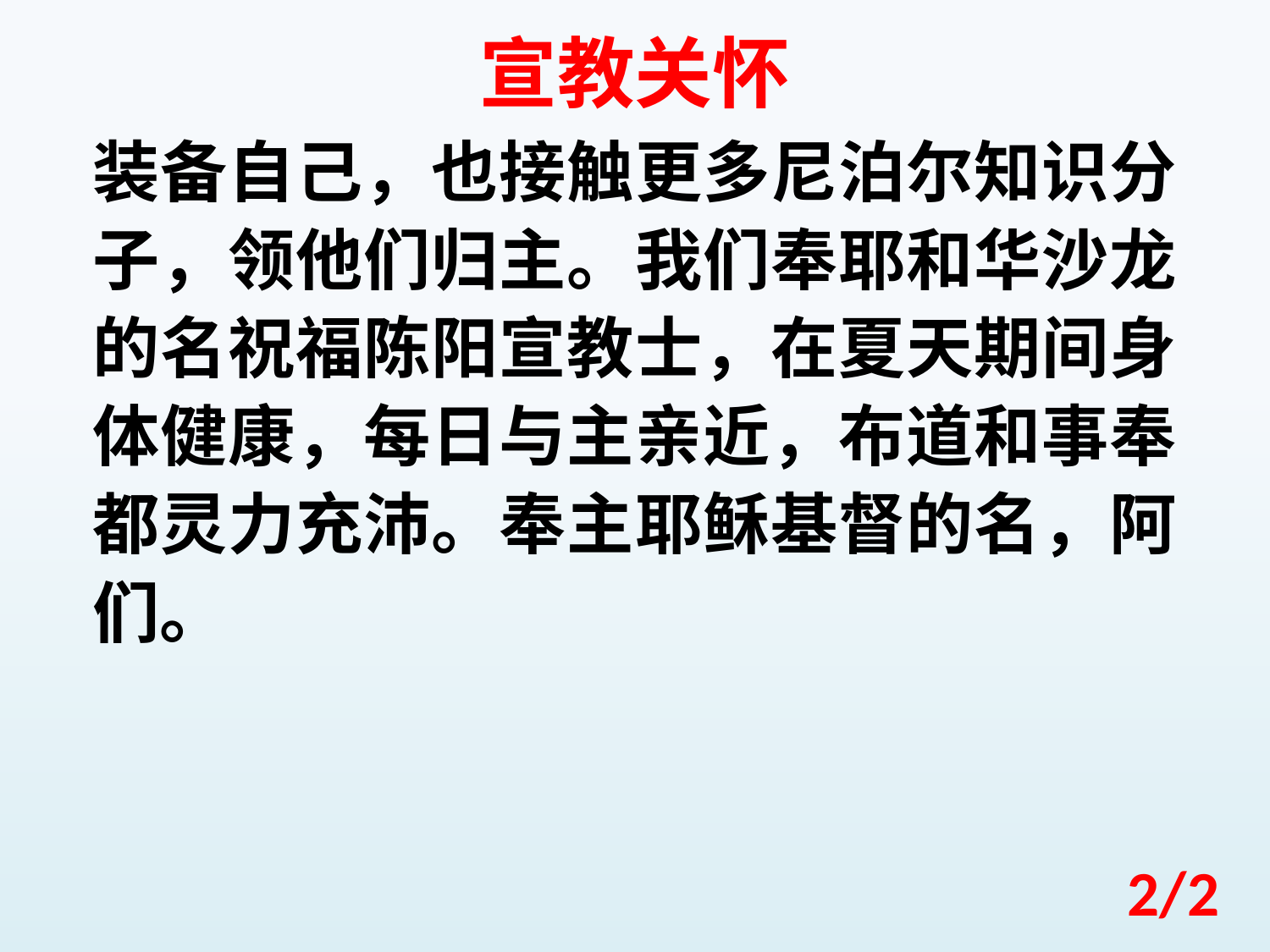

宣教关怀
装备自己，也接触更多尼泊尔知识分子，领他们归主。我们奉耶和华沙龙的名祝福陈阳宣教士，在夏天期间身体健康，每日与主亲近，布道和事奉都灵力充沛。奉主耶稣基督的名，阿们。
2/2